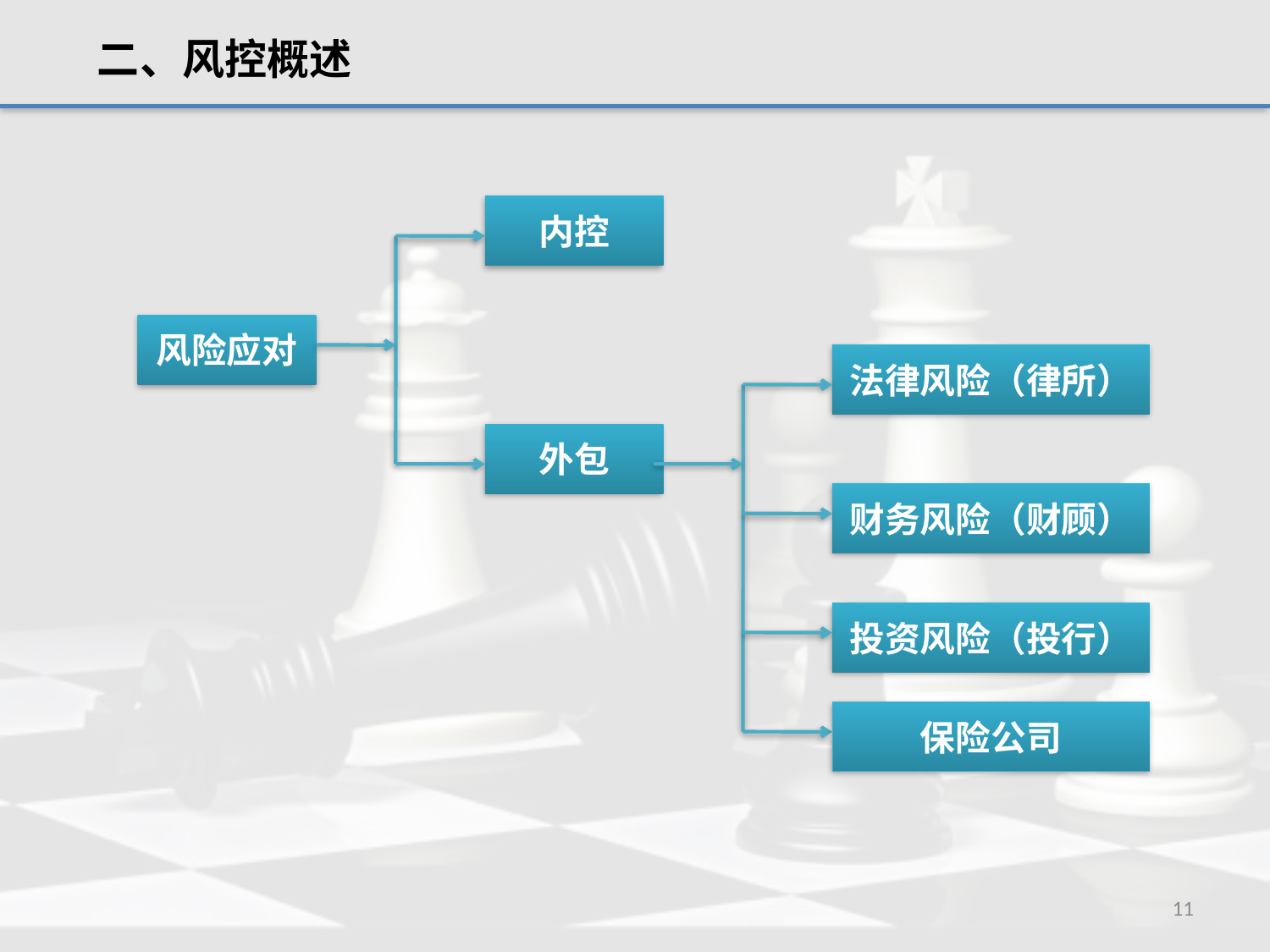

二、风控概述
内控
风险应对
法律风险（律所）
外包
财务风险（财顾）
投资风险（投行）
保险公司

11